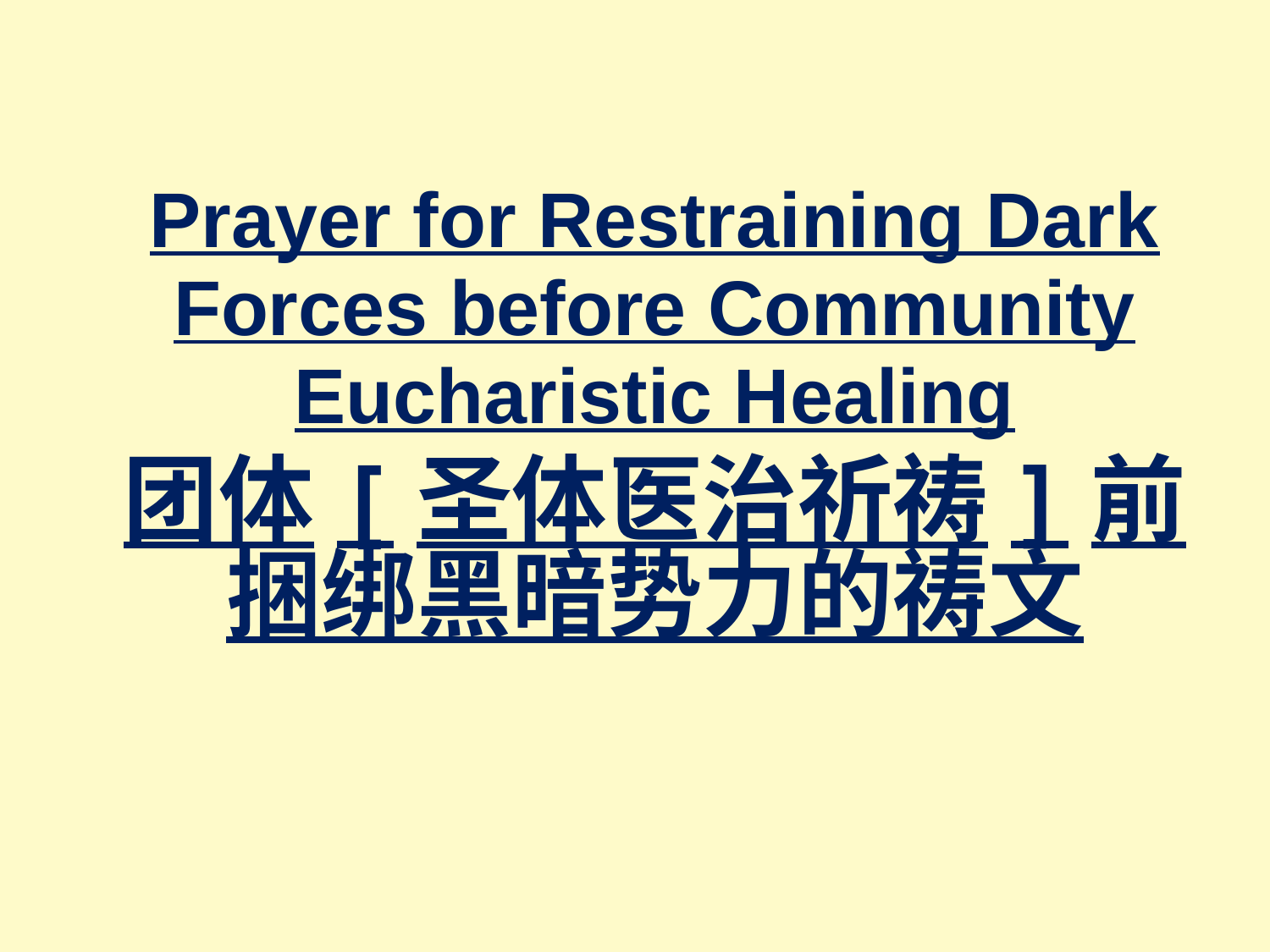

Prayer for Restraining Dark Forces before Community Eucharistic Healing

团体[圣体医治祈祷]前
捆绑黑暗势力的祷文